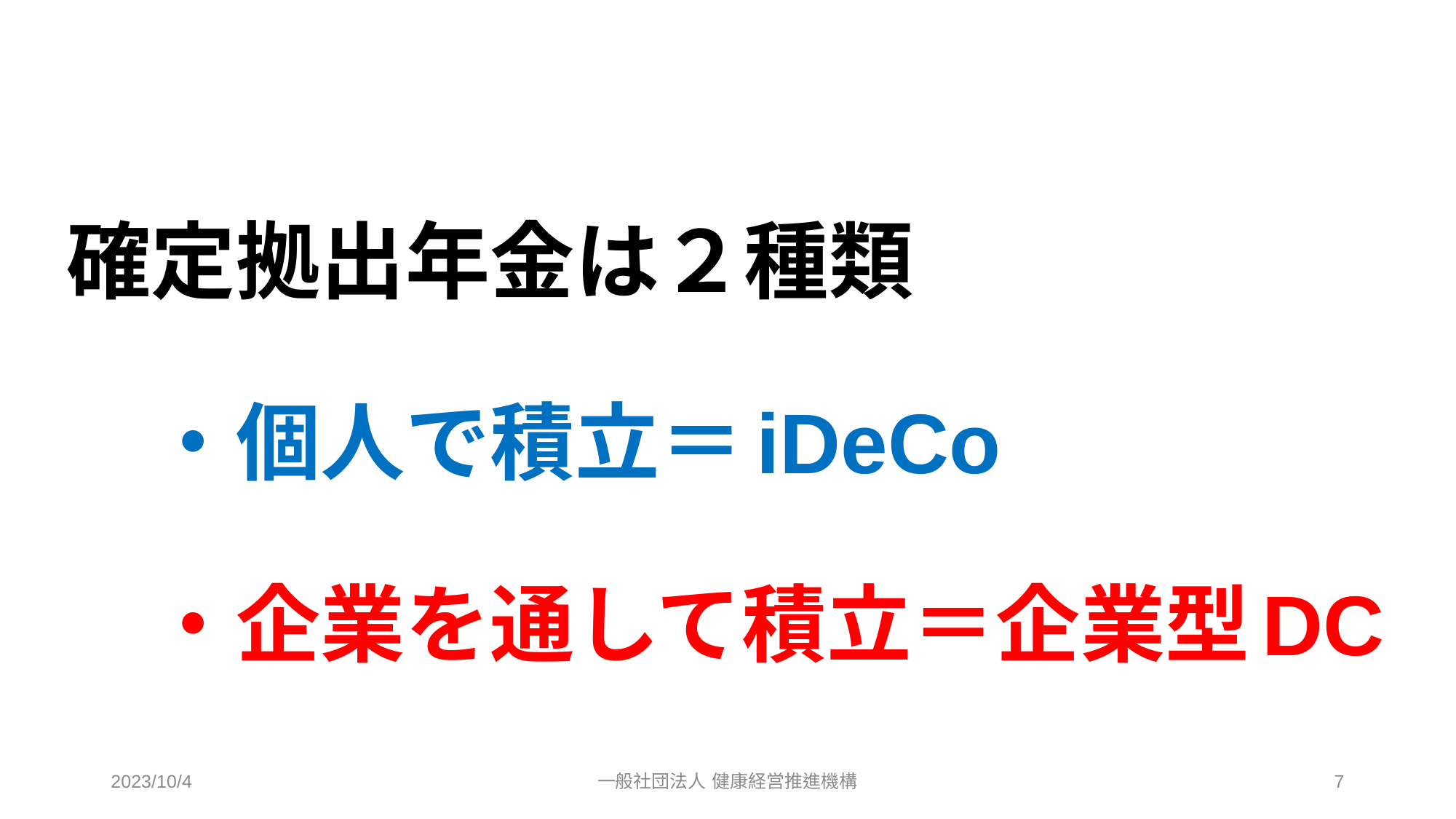

#
確定拠出年金は２種類
　・個人で積立＝iDeCo
　・企業を通して積立＝企業型DC
2023/10/4
一般社団法人 健康経営推進機構
7